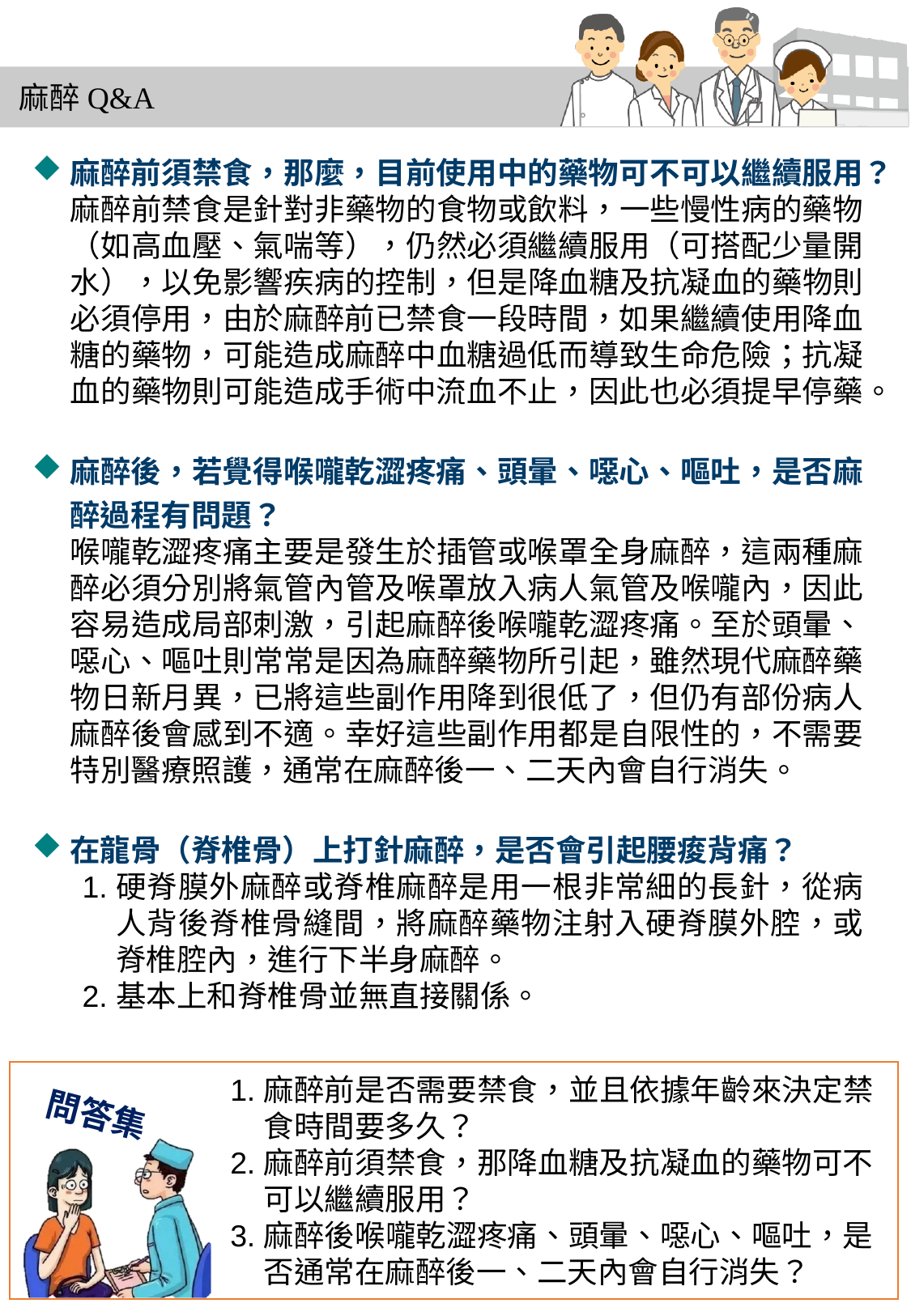

麻醉前須禁食，那麼，目前使用中的藥物可不可以繼續服用？
麻醉前禁食是針對非藥物的食物或飲料，一些慢性病的藥物（如高血壓、氣喘等），仍然必須繼續服用（可搭配少量開水），以免影響疾病的控制，但是降血糖及抗凝血的藥物則必須停用，由於麻醉前已禁食一段時間，如果繼續使用降血糖的藥物，可能造成麻醉中血糖過低而導致生命危險；抗凝血的藥物則可能造成手術中流血不止，因此也必須提早停藥。

麻醉後，若覺得喉嚨乾澀疼痛、頭暈、噁心、嘔吐，是否麻醉過程有問題？
喉嚨乾澀疼痛主要是發生於插管或喉罩全身麻醉，這兩種麻醉必須分別將氣管內管及喉罩放入病人氣管及喉嚨內，因此容易造成局部刺激，引起麻醉後喉嚨乾澀疼痛。至於頭暈、噁心、嘔吐則常常是因為麻醉藥物所引起，雖然現代麻醉藥物日新月異，已將這些副作用降到很低了，但仍有部份病人麻醉後會感到不適。幸好這些副作用都是自限性的，不需要特別醫療照護，通常在麻醉後一、二天內會自行消失。

在龍骨（脊椎骨）上打針麻醉，是否會引起腰痠背痛？
硬脊膜外麻醉或脊椎麻醉是用一根非常細的長針，從病人背後脊椎骨縫間，將麻醉藥物注射入硬脊膜外腔，或脊椎腔內，進行下半身麻醉。
基本上和脊椎骨並無直接關係。
麻醉前是否需要禁食，並且依據年齡來決定禁食時間要多久？
麻醉前須禁食，那降血糖及抗凝血的藥物可不可以繼續服用？
麻醉後喉嚨乾澀疼痛、頭暈、噁心、嘔吐，是否通常在麻醉後一、二天內會自行消失？